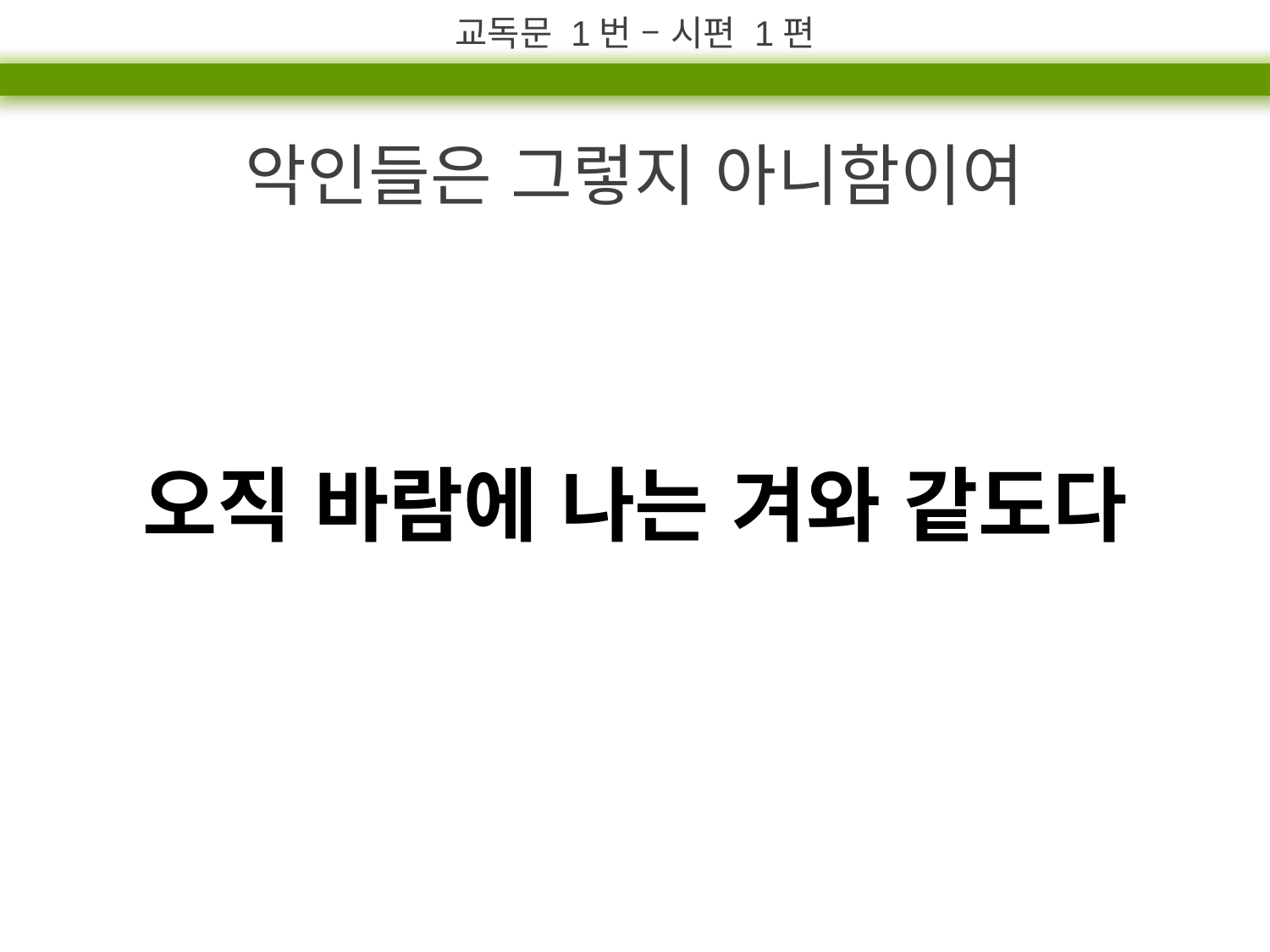

교독문 1번 – 시편 1편

악인들은 그렇지 아니함이여
오직 바람에 나는 겨와 같도다